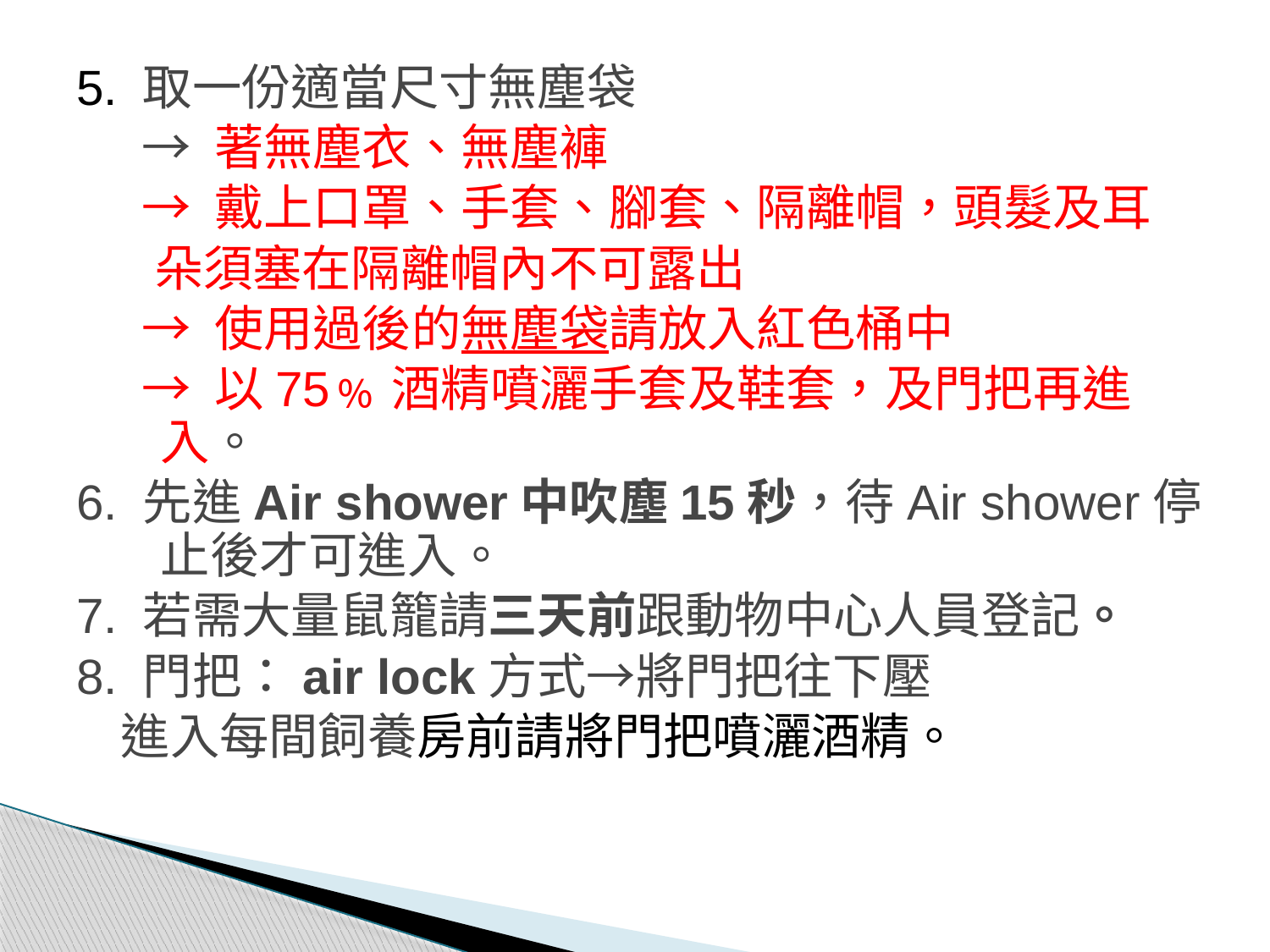

5. 取一份適當尺寸無塵袋
      → 著無塵衣、無塵褲
      → 戴上口罩、手套、腳套、隔離帽，頭髮及耳
      朵須塞在隔離帽內不可露出
      → 使用過後的無塵袋請放入紅色桶中
      → 以75﹪酒精噴灑手套及鞋套，及門把再進入。
6. 先進Air shower中吹塵15秒，待Air shower停止後才可進入。
7. 若需大量鼠籠請三天前跟動物中心人員登記。
8. 門把：air lock方式→將門把往下壓
   進入每間飼養房前請將門把噴灑酒精。